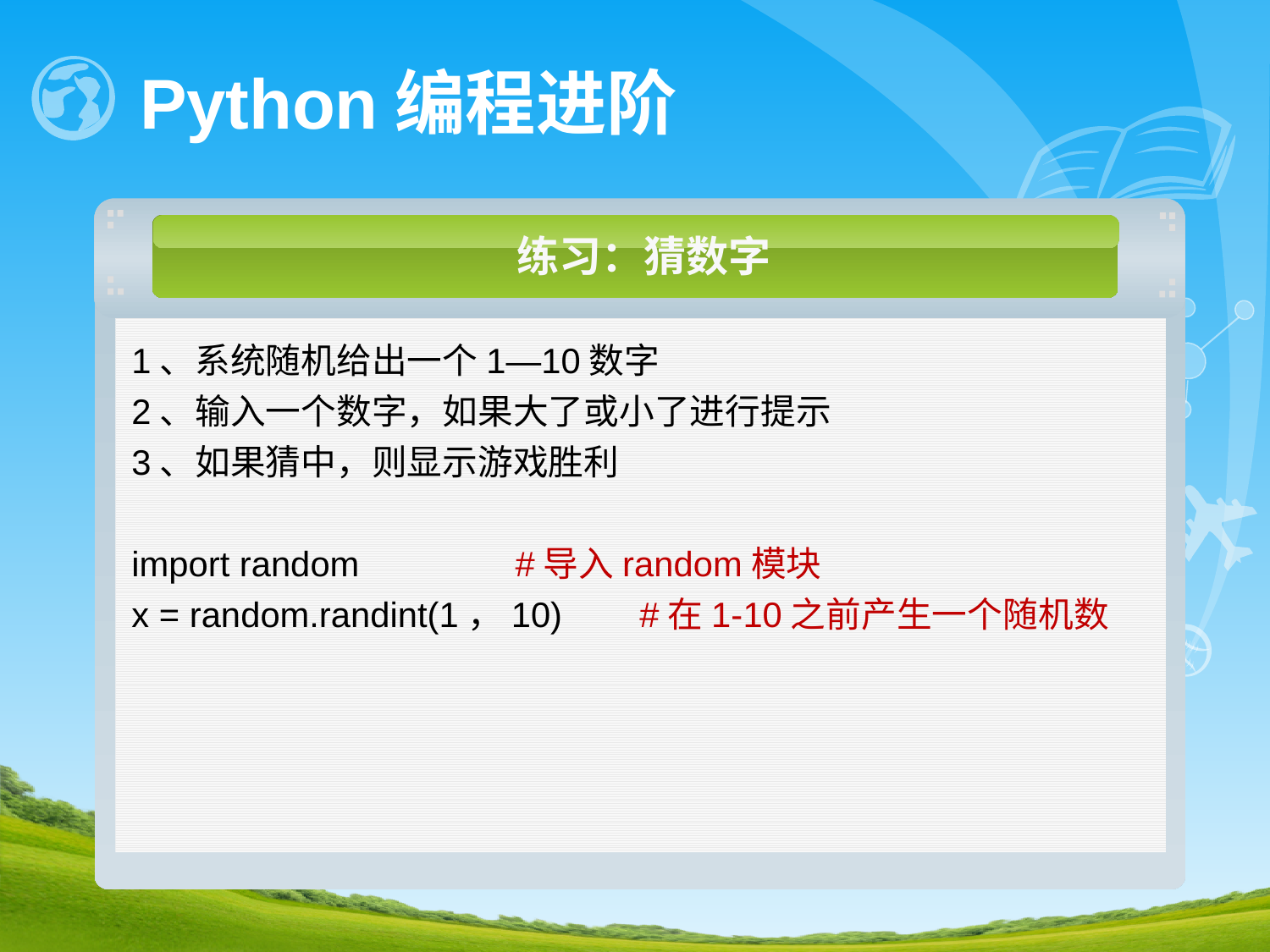

# Python编程进阶

练习：猜数字

1、系统随机给出一个1—10数字
2、输入一个数字，如果大了或小了进行提示
3、如果猜中，则显示游戏胜利

import random                #导入random模块
x = random.randint(1，10)	#在1-10之前产生一个随机数